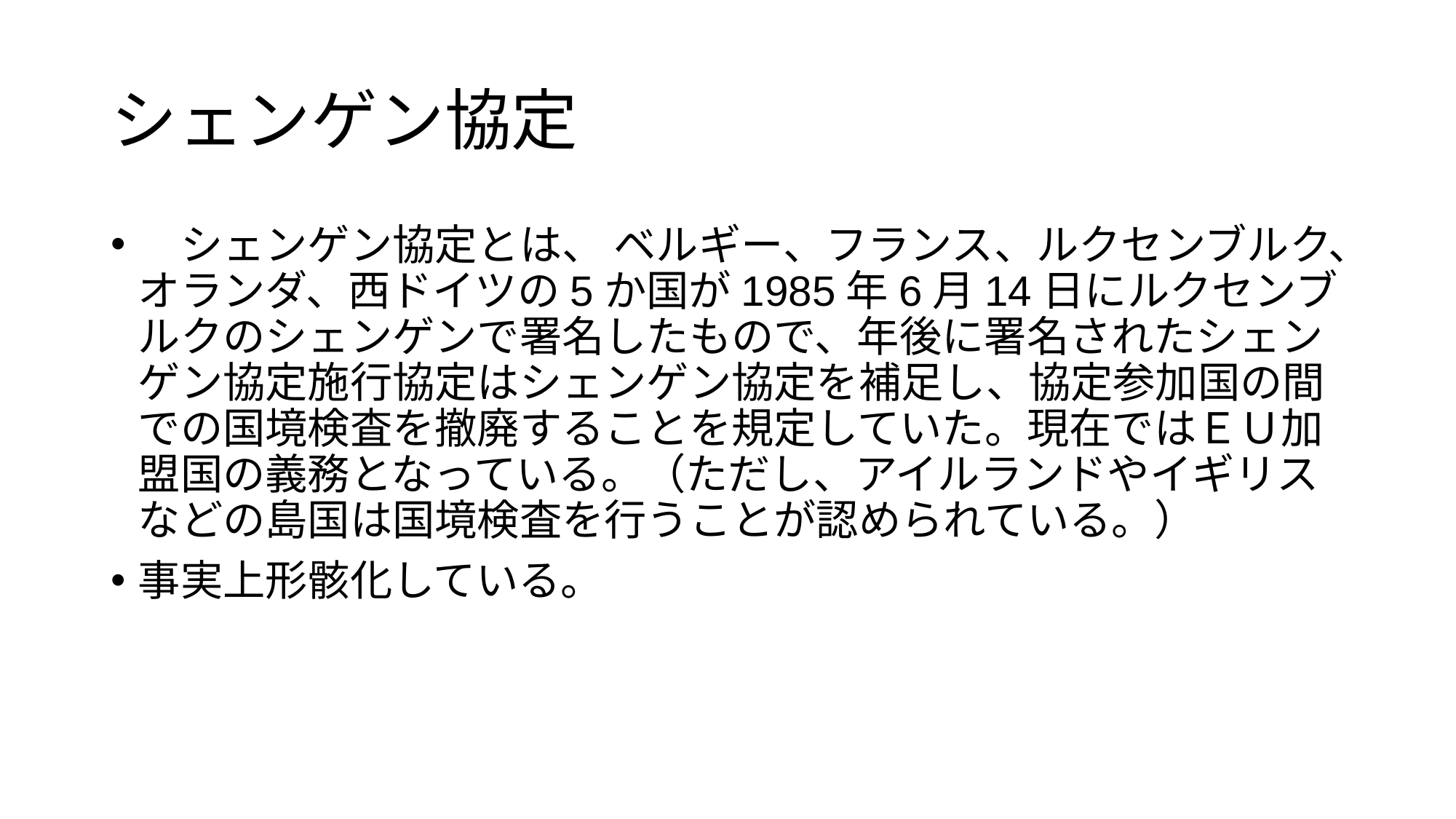

# シェンゲン協定
　シェンゲン協定とは、 ベルギー、フランス、ルクセンブルク、オランダ、西ドイツの5か国が1985年6月14日にルクセンブルクのシェンゲンで署名したもので、年後に署名されたシェンゲン協定施行協定はシェンゲン協定を補足し、協定参加国の間での国境検査を撤廃することを規定していた。現在ではＥＵ加盟国の義務となっている。（ただし、アイルランドやイギリスなどの島国は国境検査を行うことが認められている。）
事実上形骸化している。